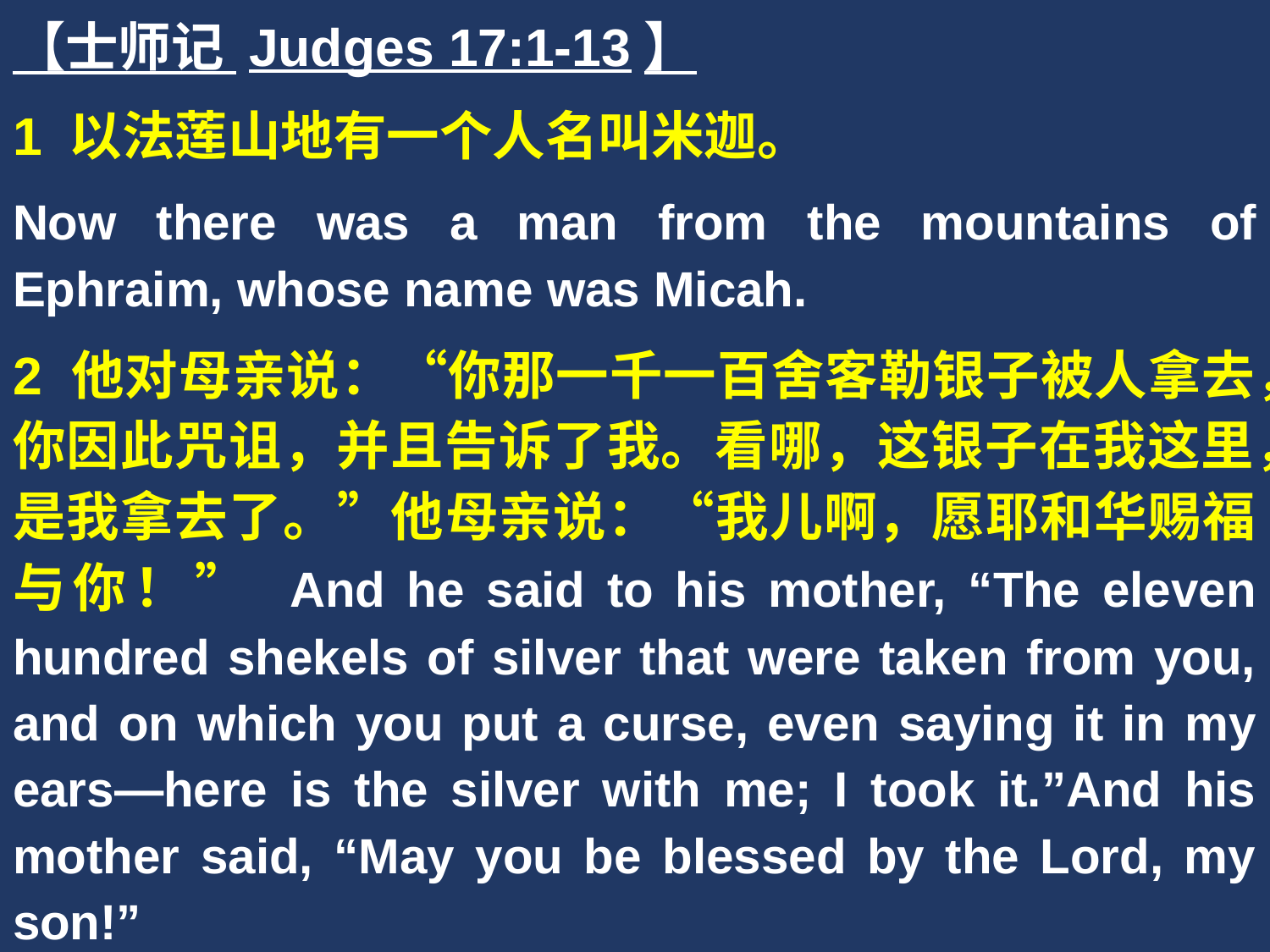

【士师记 Judges 17:1-13】
1 以法莲山地有一个人名叫米迦。
Now there was a man from the mountains of Ephraim, whose name was Micah.
2 他对母亲说：“你那一千一百舍客勒银子被人拿去，你因此咒诅，并且告诉了我。看哪，这银子在我这里，是我拿去了。”他母亲说：“我儿啊，愿耶和华赐福与你！” And he said to his mother, “The eleven hundred shekels of silver that were taken from you, and on which you put a curse, even saying it in my ears—here is the silver with me; I took it.”And his mother said, “May you be blessed by the Lord, my son!”